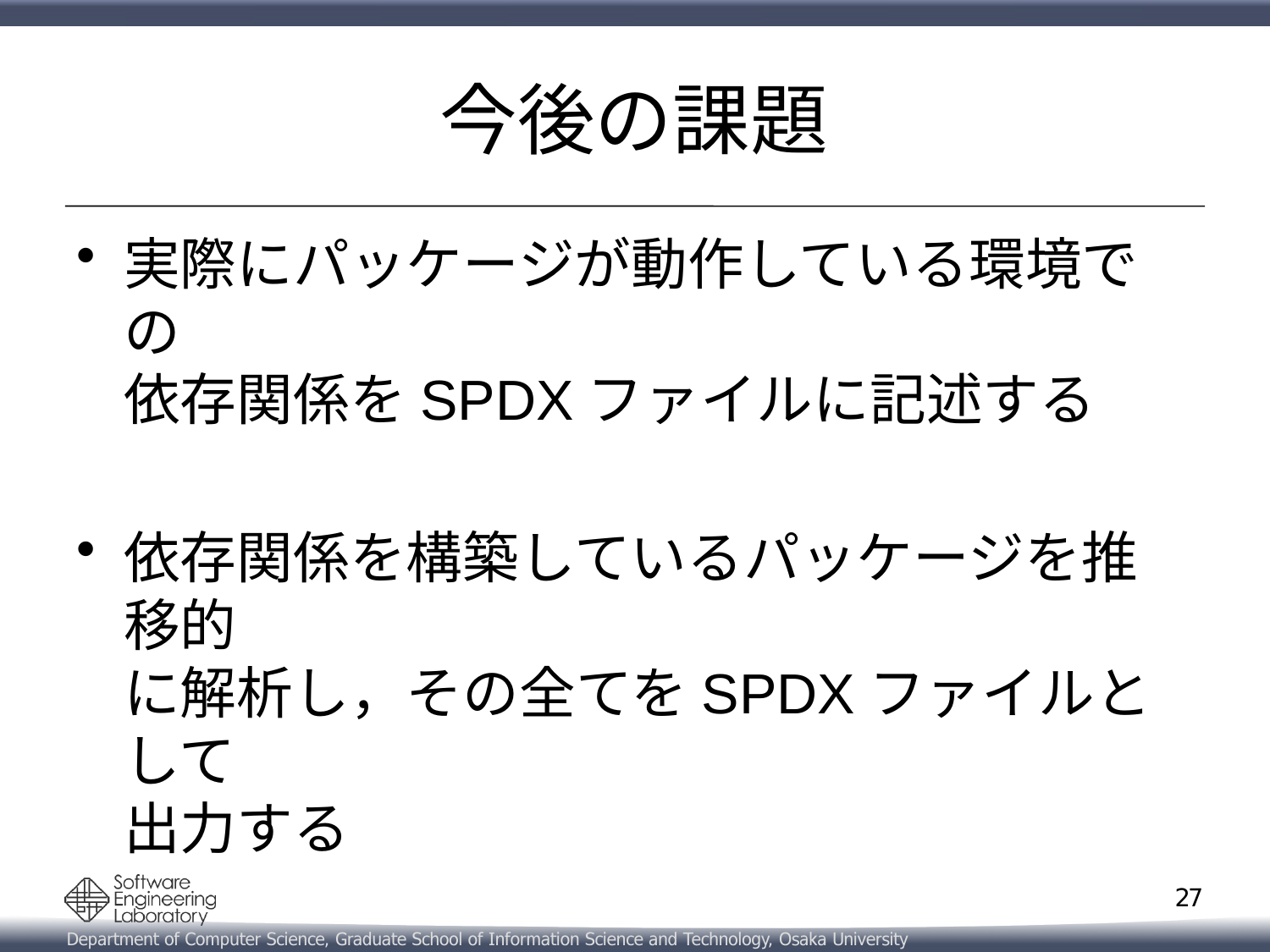

# 今後の課題
実際にパッケージが動作している環境での
依存関係をSPDXファイルに記述する

依存関係を構築しているパッケージを推移的
に解析し，その全てをSPDXファイルとして
出力する

別の種類のパッケージにも対応する
27